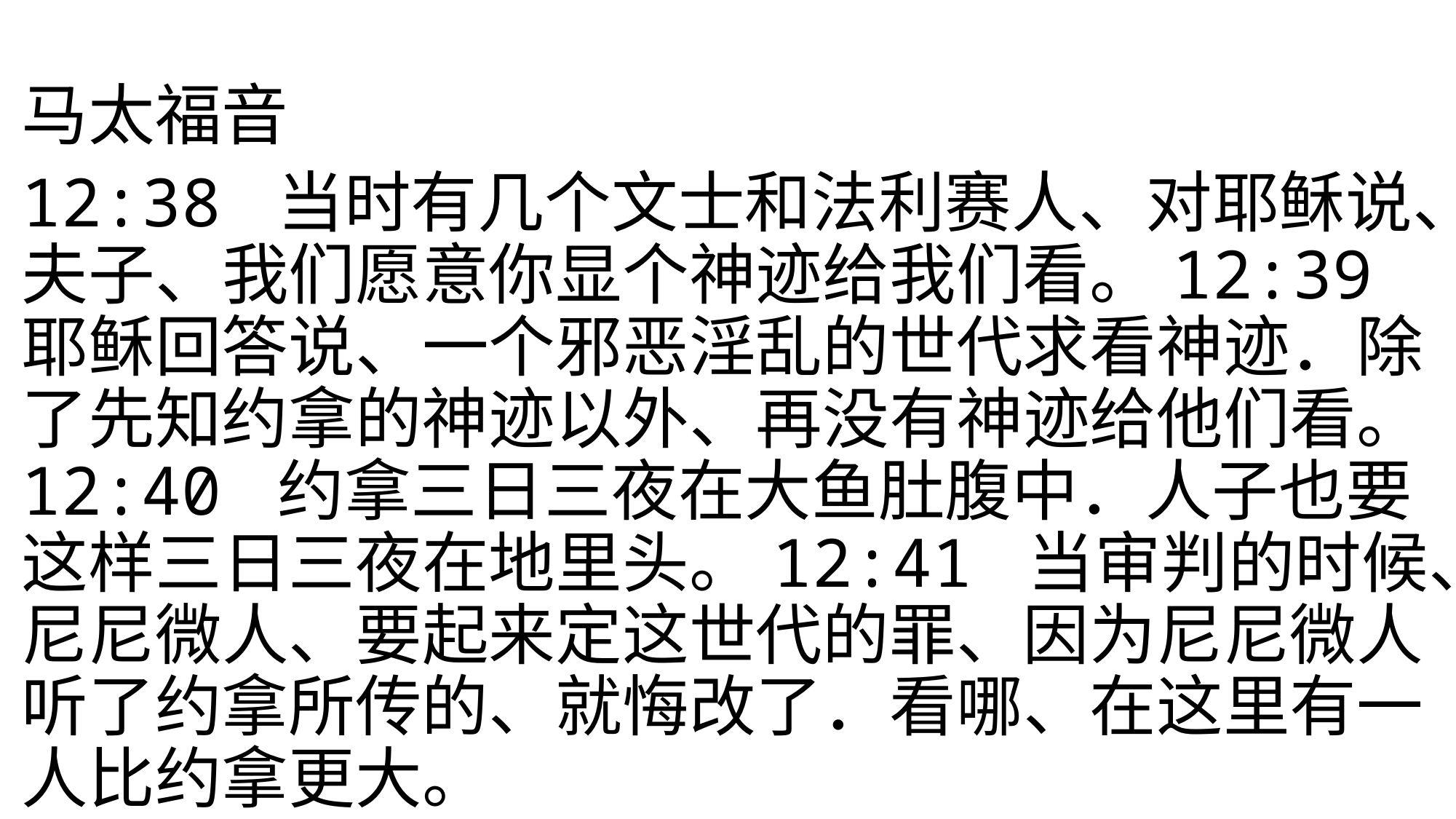

#
马太福音
12:38 当时有几个文士和法利赛人、对耶稣说、夫子、我们愿意你显个神迹给我们看。12:39 耶稣回答说、一个邪恶淫乱的世代求看神迹．除了先知约拿的神迹以外、再没有神迹给他们看。12:40 约拿三日三夜在大鱼肚腹中．人子也要这样三日三夜在地里头。12:41 当审判的时候、尼尼微人、要起来定这世代的罪、因为尼尼微人听了约拿所传的、就悔改了．看哪、在这里有一人比约拿更大。